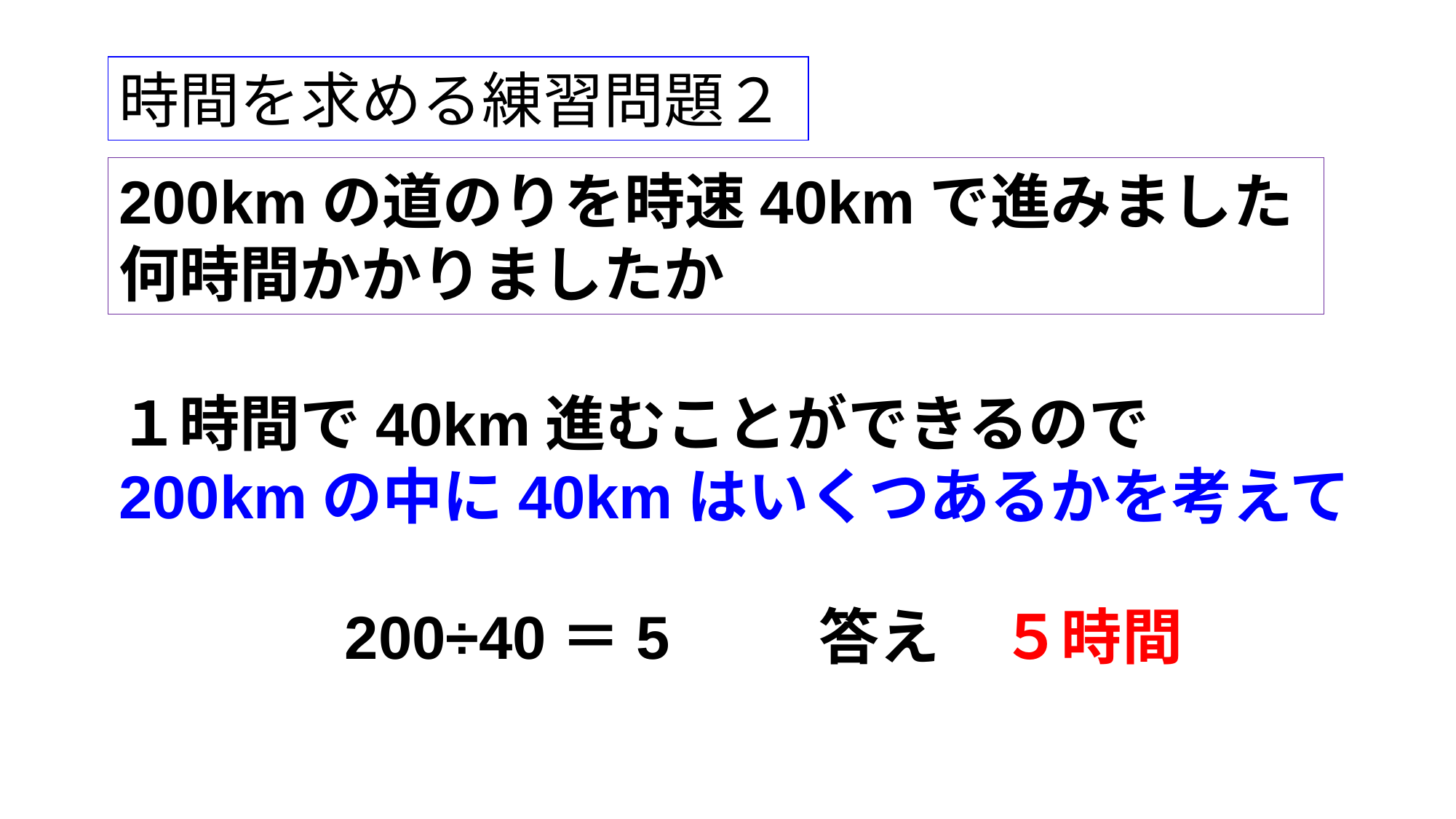

時間を求める練習問題２
200kmの道のりを時速40kmで進みました何時間かかりましたか
１時間で40km進むことができるので
200kmの中に40kmはいくつあるかを考えて
答え　５時間
200÷40＝5